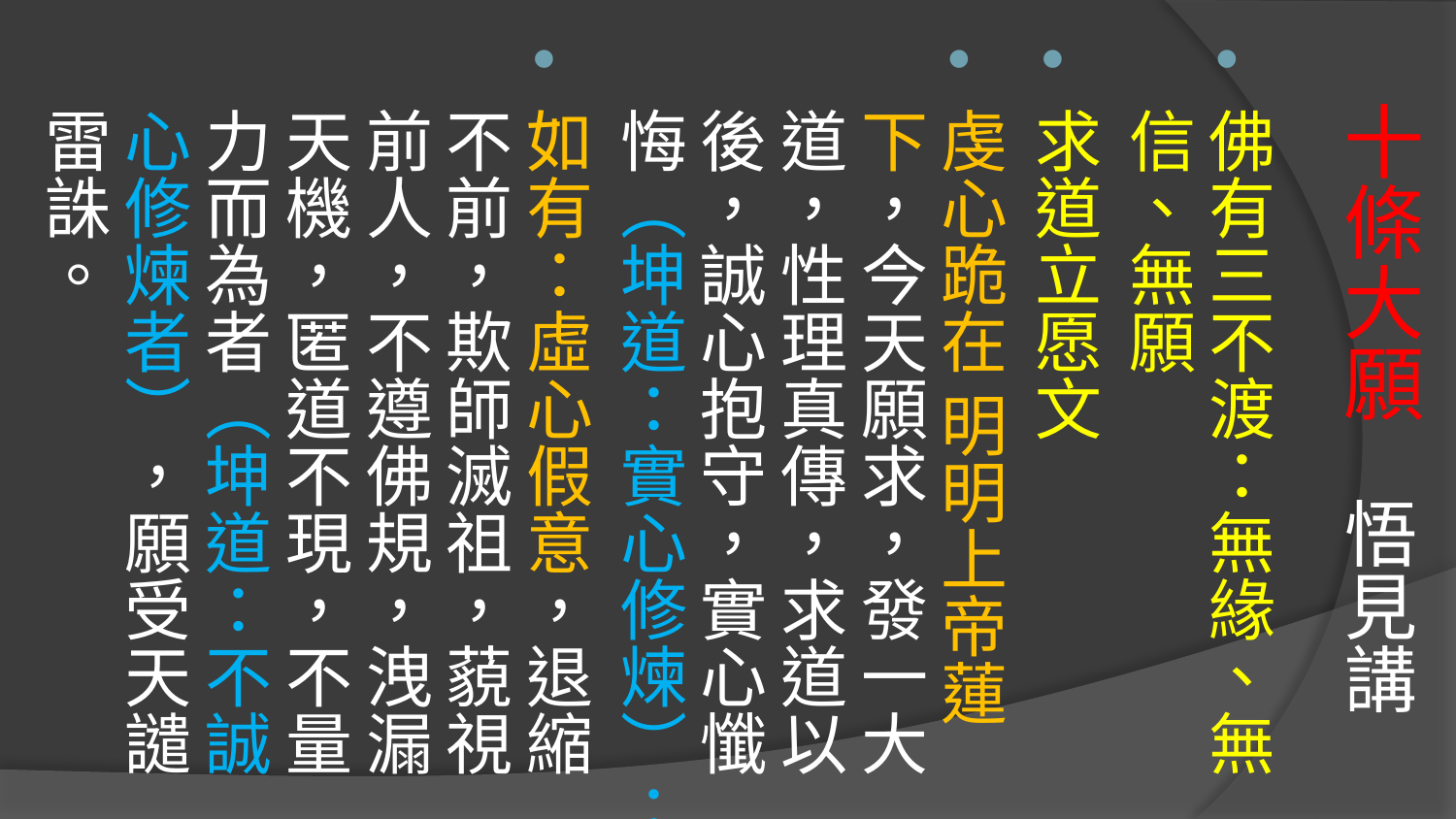

# 十條大願    悟見講
佛有三不渡：無緣、無信、無願
求道立愿文
虔心跪在 明明上帝蓮下，今天願求，發一大道，性理真傳，求道以後，誠心抱守，實心懺悔（坤道：實心修煉）；
如有：虛心假意，退縮不前，欺師滅祖，藐視前人，不遵佛規，洩漏天機，匿道不現，不量力而為者（坤道：不誠心修煉者），願受天譴雷誅。